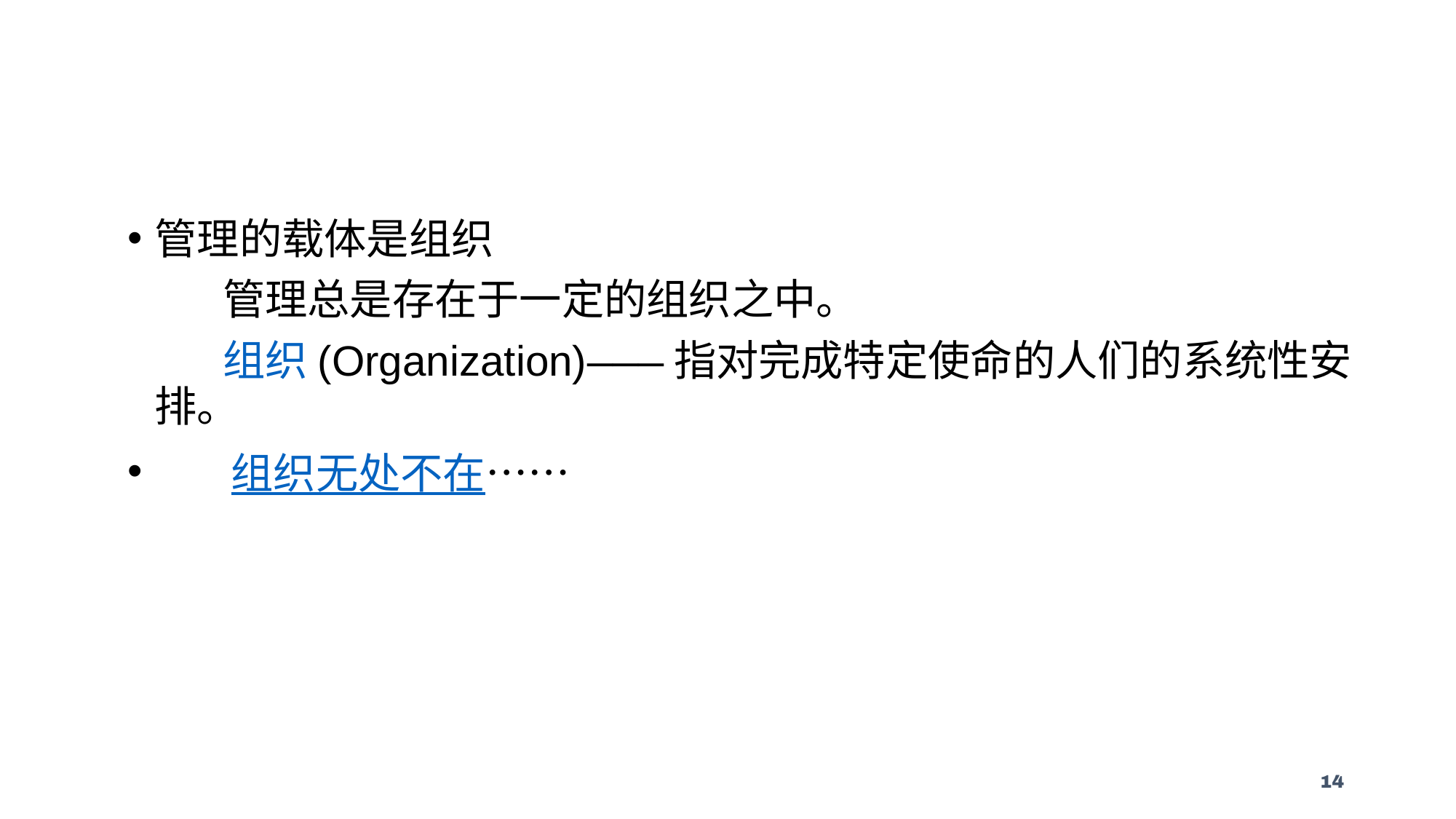

管理的载体是组织
         管理总是存在于一定的组织之中。
         组织(Organization)———指对完成特定使命的人们的系统性安排。
       组织无处不在……

14